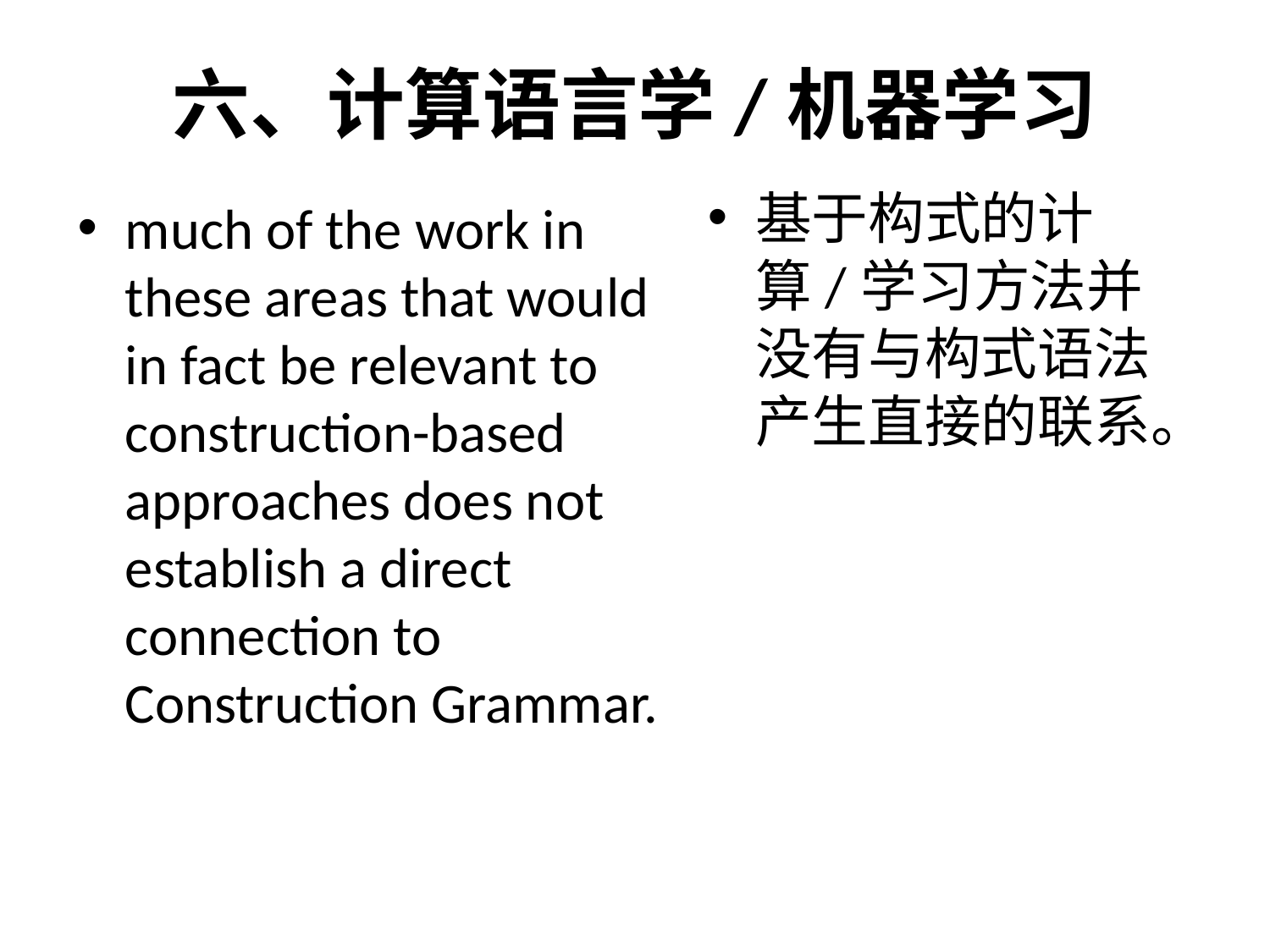

# 六、计算语言学/机器学习
基于构式的计算/学习方法并没有与构式语法产生直接的联系。
much of the work in these areas that would in fact be relevant to construction-based approaches does not establish a direct connection to Construction Grammar.